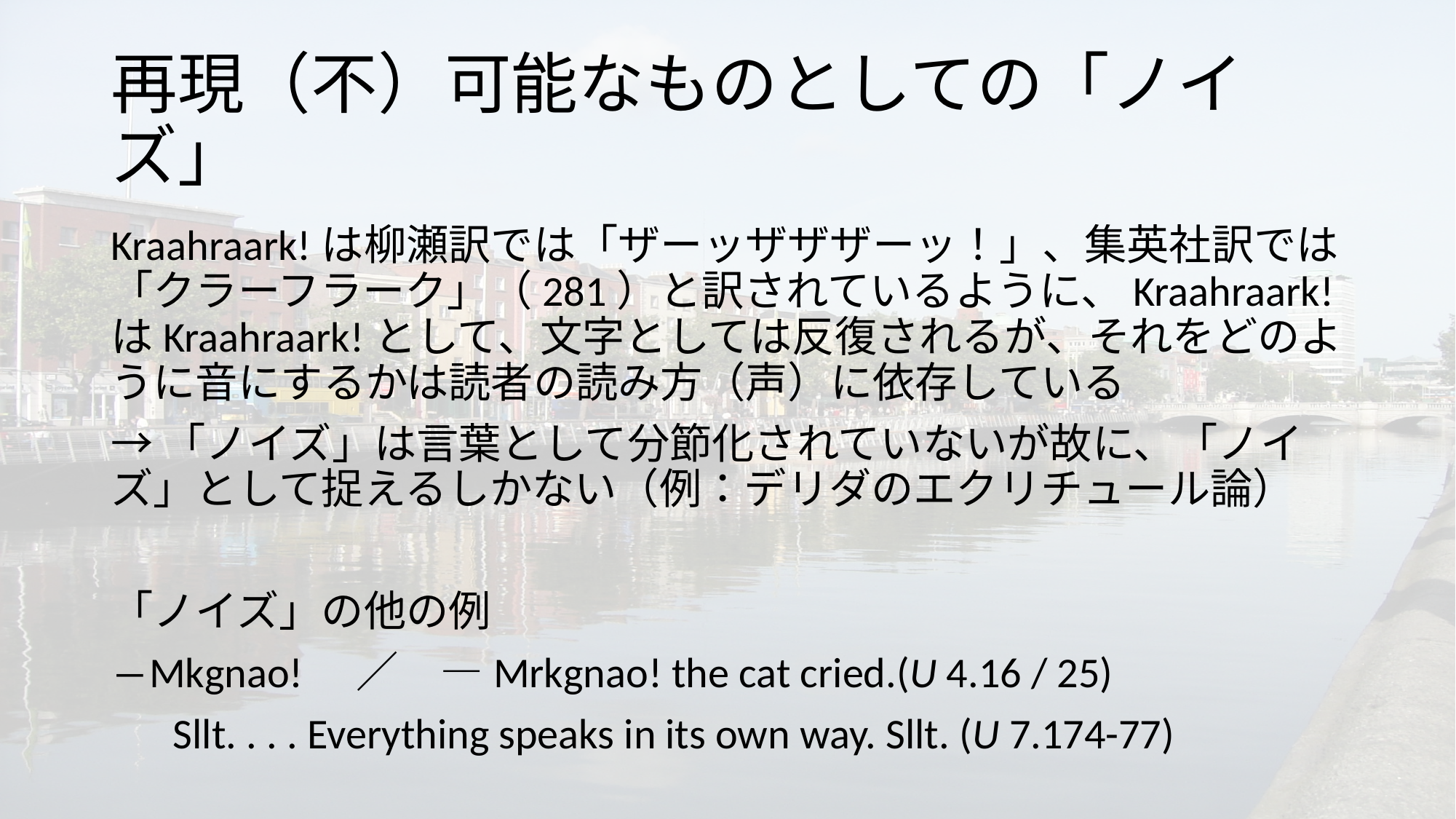

# 再現（不）可能なものとしての「ノイズ」
Kraahraark!は柳瀬訳では「ザーッザザザーッ！」、集英社訳では「クラーフラーク」（281）と訳されているように、Kraahraark!はKraahraark!として、文字としては反復されるが、それをどのように音にするかは読者の読み方（声）に依存している
→「ノイズ」は言葉として分節化されていないが故に、「ノイズ」として捉えるしかない（例：デリダのエクリチュール論）

「ノイズ」の他の例
―Mkgnao!　／　―Mrkgnao! the cat cried.(U 4.16 / 25)
　 Sllt. . . . Everything speaks in its own way. Sllt. (U 7.174-77)